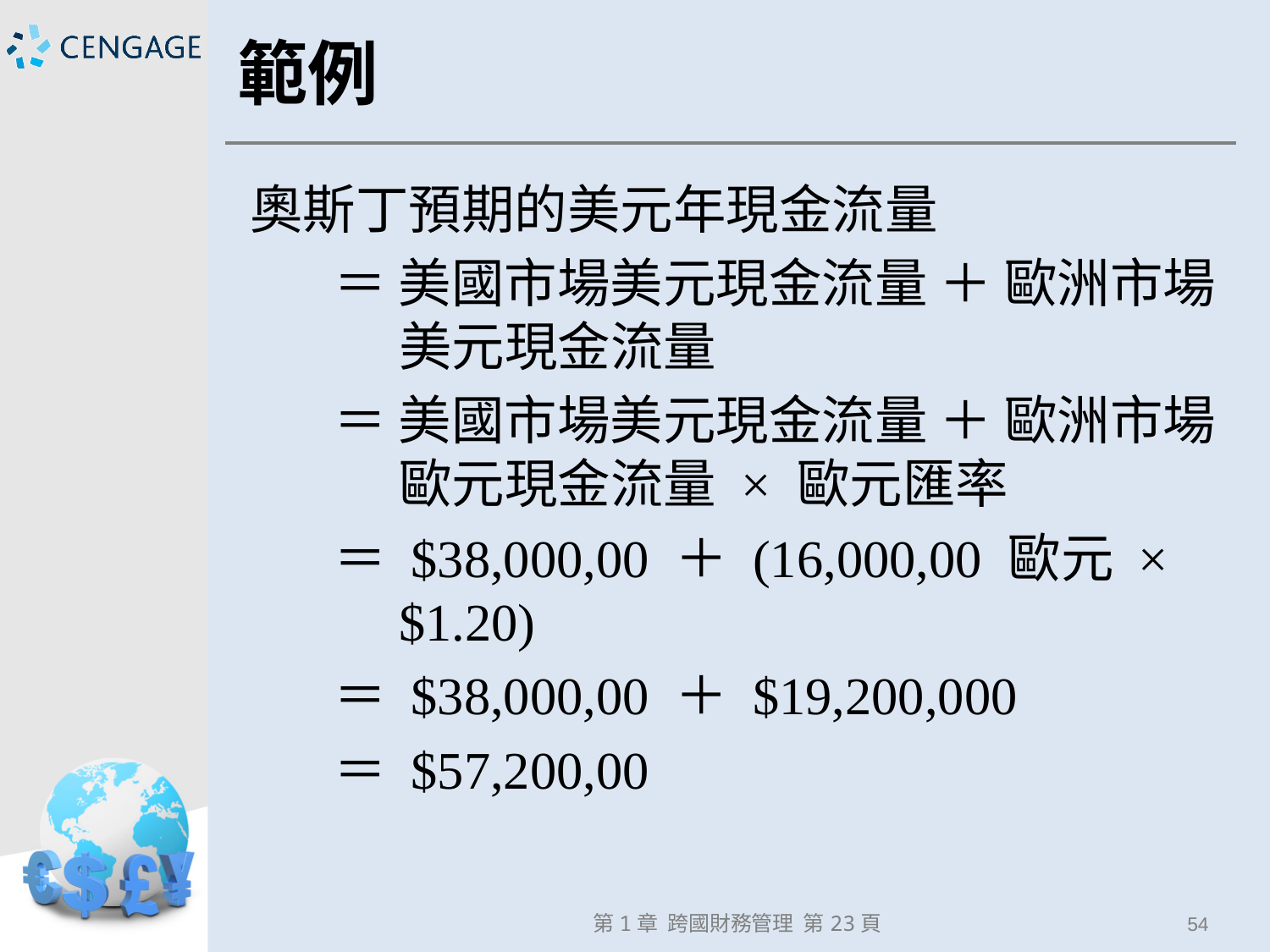

# 範例
奧斯丁預期的美元年現金流量
      ＝ 美國市場美元現金流量 ＋ 歐洲市場美元現金流量
      ＝ 美國市場美元現金流量 ＋ 歐洲市場歐元現金流量 × 歐元匯率
      ＝ $38,000,00 ＋ (16,000,00 歐元 × $1.20)
      ＝ $38,000,00 ＋ $19,200,000
      ＝ $57,200,00
第1章  跨國財務管理  第23頁
54